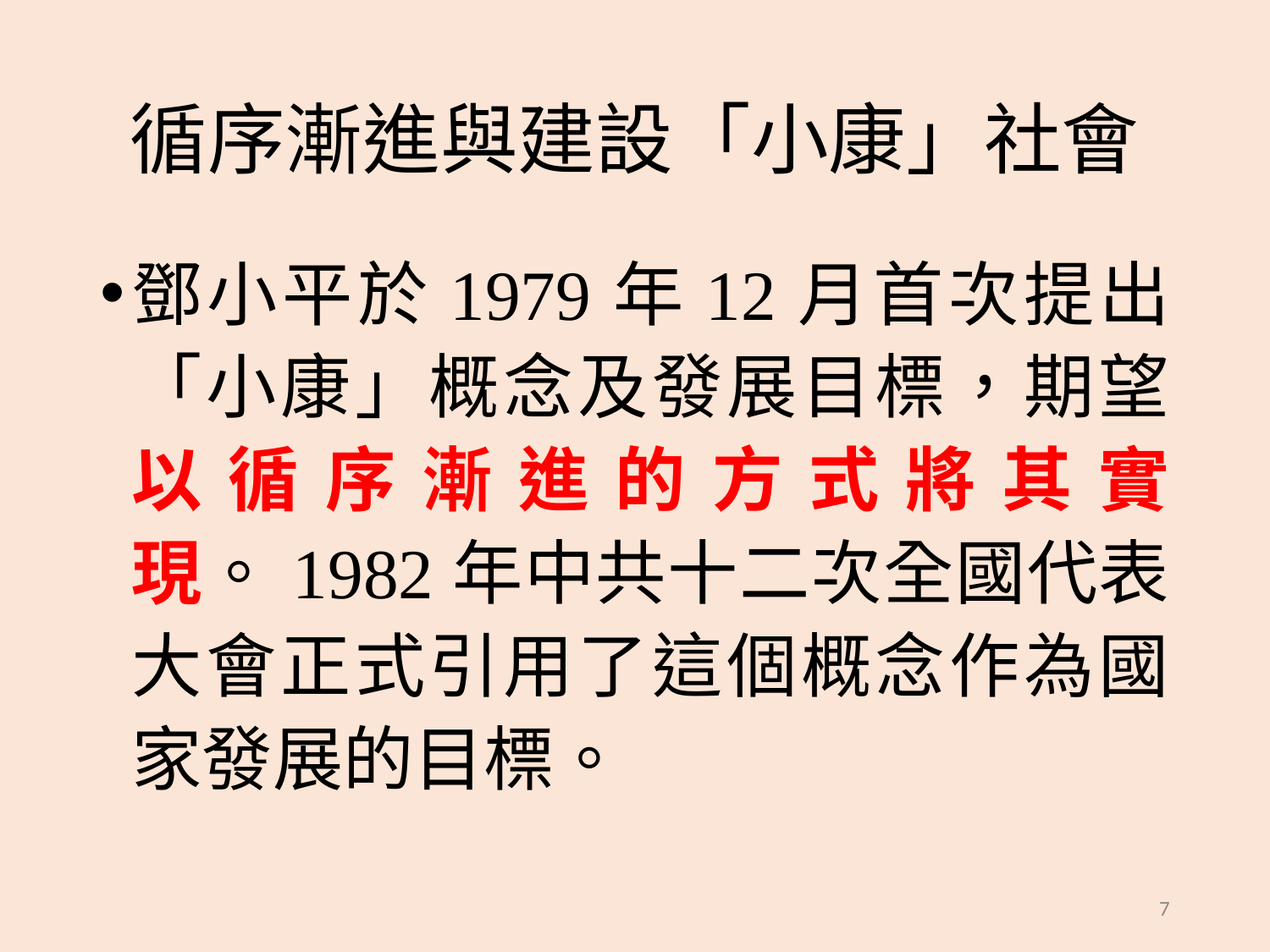

# 循序漸進與建設「小康」社會
鄧小平於1979年12月首次提出「小康」概念及發展目標，期望以循序漸進的方式將其實現。1982年中共十二次全國代表大會正式引用了這個概念作為國家發展的目標。

7